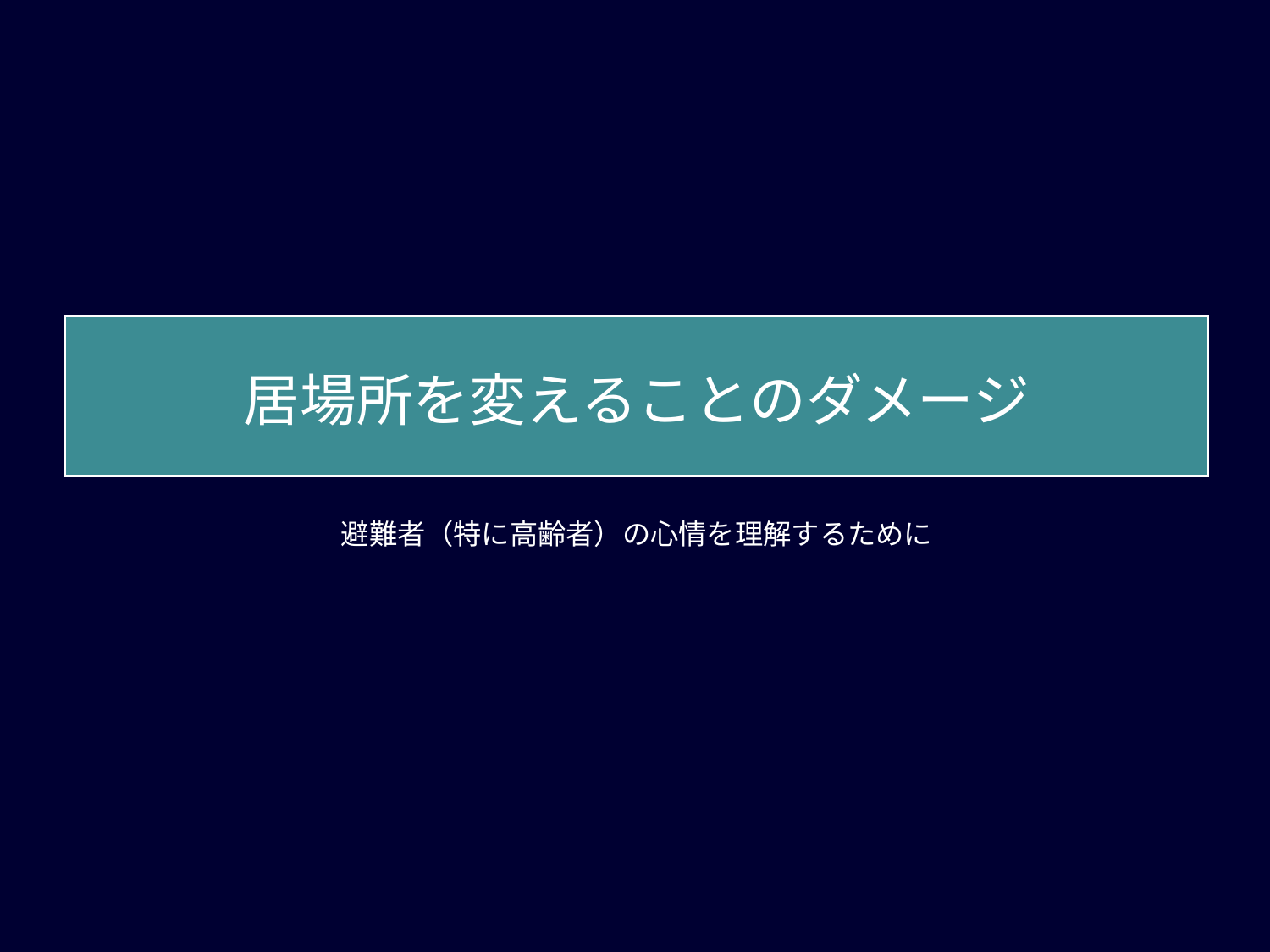

居場所を変えることのダメージ
避難者（特に高齢者）の心情を理解するために